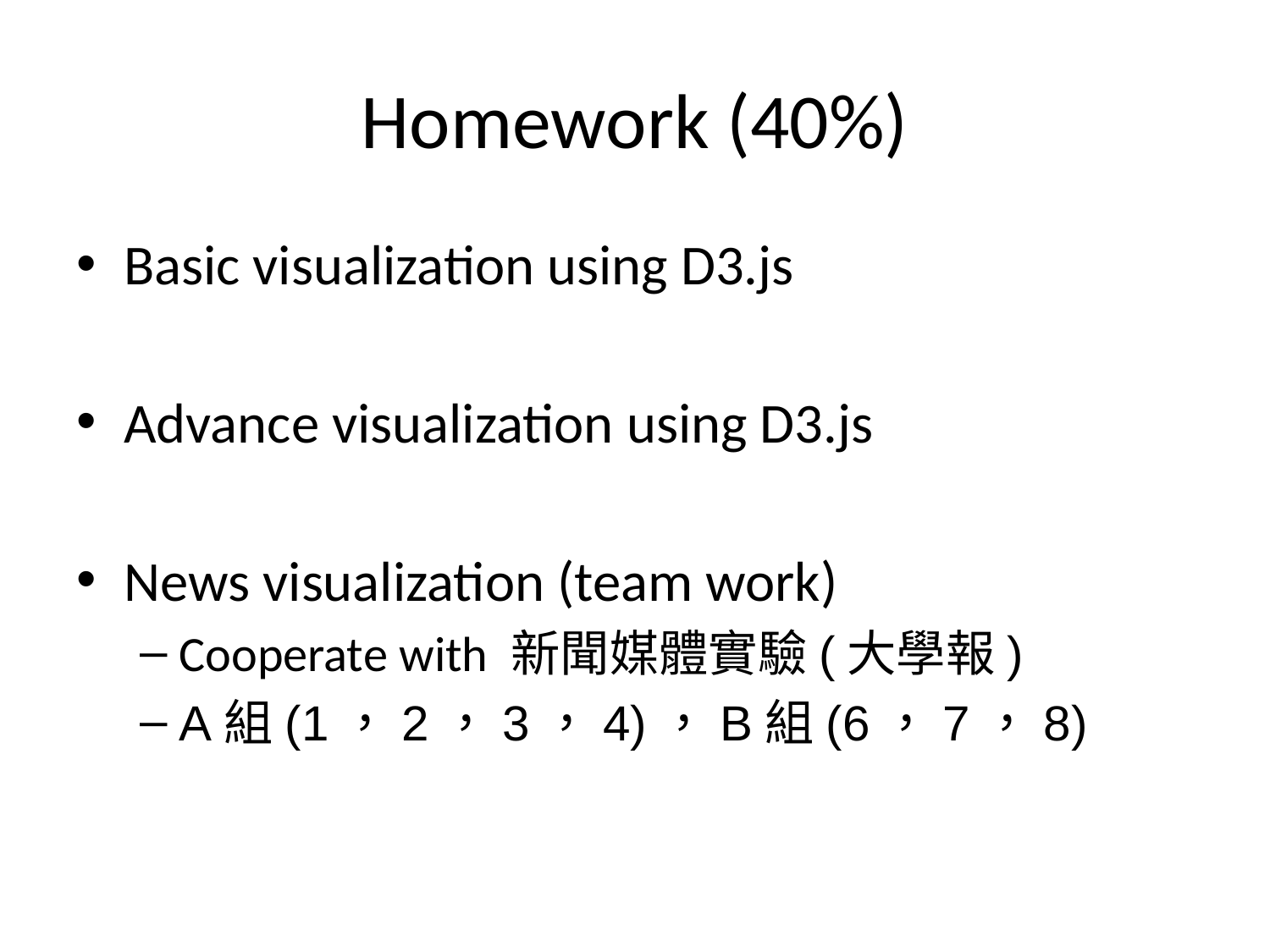

# Homework (40%)
Basic visualization using D3.js

Advance visualization using D3.js

News visualization (team work)
Cooperate with 新聞媒體實驗(大學報)
A組(1，2，3，4)，B組(6，7，8)